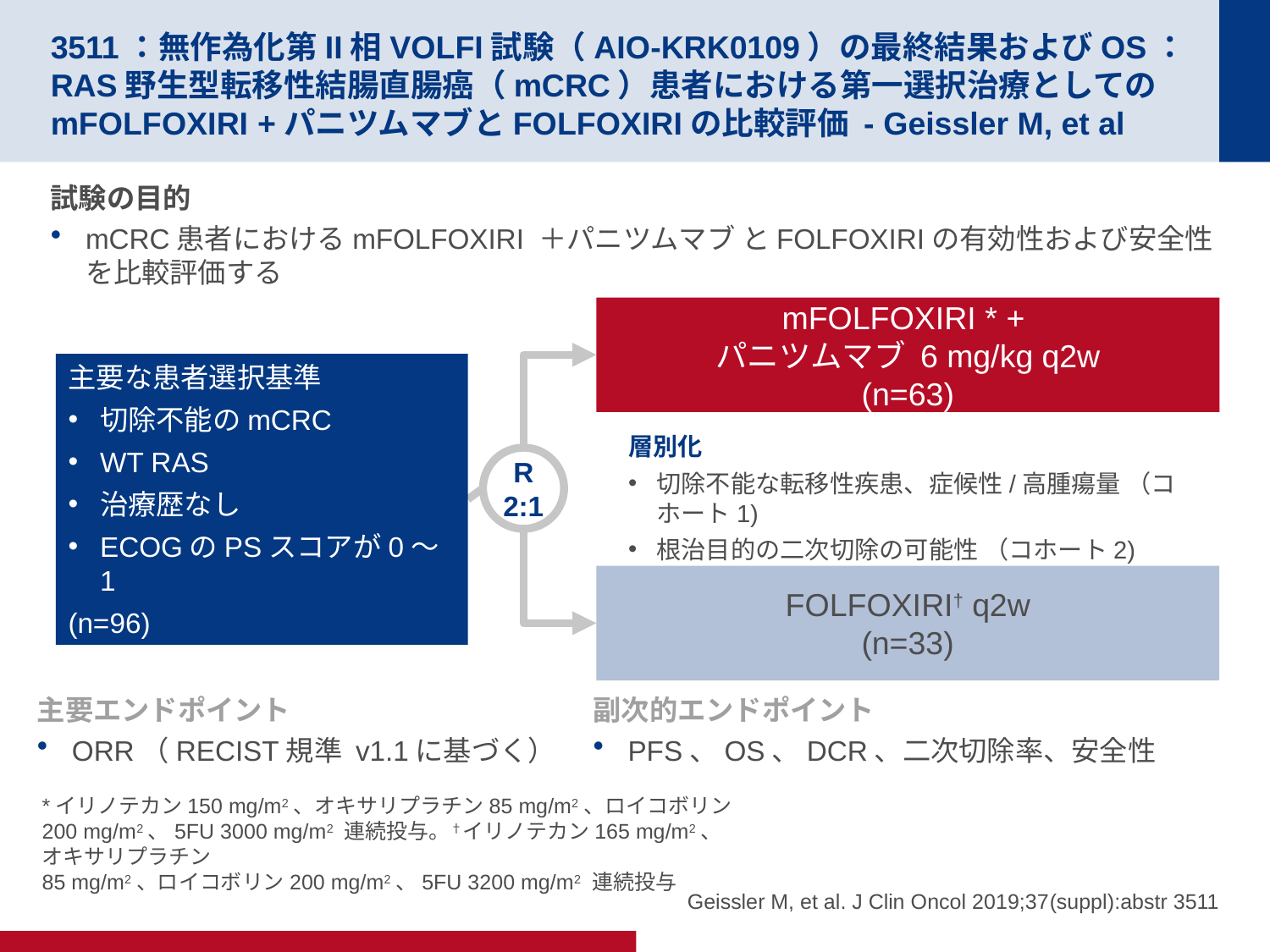

# 3511：無作為化第II相VOLFI試験（AIO-KRK0109）の最終結果およびOS：RAS野生型転移性結腸直腸癌（mCRC）患者における第一選択治療としてのmFOLFOXIRI +パニツムマブとFOLFOXIRIの比較評価 - Geissler M, et al
試験の目的
mCRC患者におけるmFOLFOXIRI ＋パニツムマブ とFOLFOXIRIの有効性および安全性を比較評価する
mFOLFOXIRI * +
パニツムマブ 6 mg/kg q2w
(n=63)
主要な患者選択基準
切除不能のmCRC
WT RAS
治療歴なし
ECOGのPSスコアが0～1
(n=96)
層別化
切除不能な転移性疾患、症候性/高腫瘍量 （コホート1)
根治目的の二次切除の可能性 （コホート2)
R
2:1
FOLFOXIRI† q2w
(n=33)
主要エンドポイント
ORR（RECIST規準 v1.1に基づく）

副次的エンドポイント
PFS、OS、DCR、二次切除率、安全性
*イリノテカン150 mg/m2、オキサリプラチン85 mg/m2、ロイコボリン200 mg/m2、5FU 3000 mg/m2 連続投与。†イリノテカン165 mg/m2、オキサリプラチン
85 mg/m2、ロイコボリン200 mg/m2、5FU 3200 mg/m2 連続投与
Geissler M, et al. J Clin Oncol 2019;37(suppl):abstr 3511